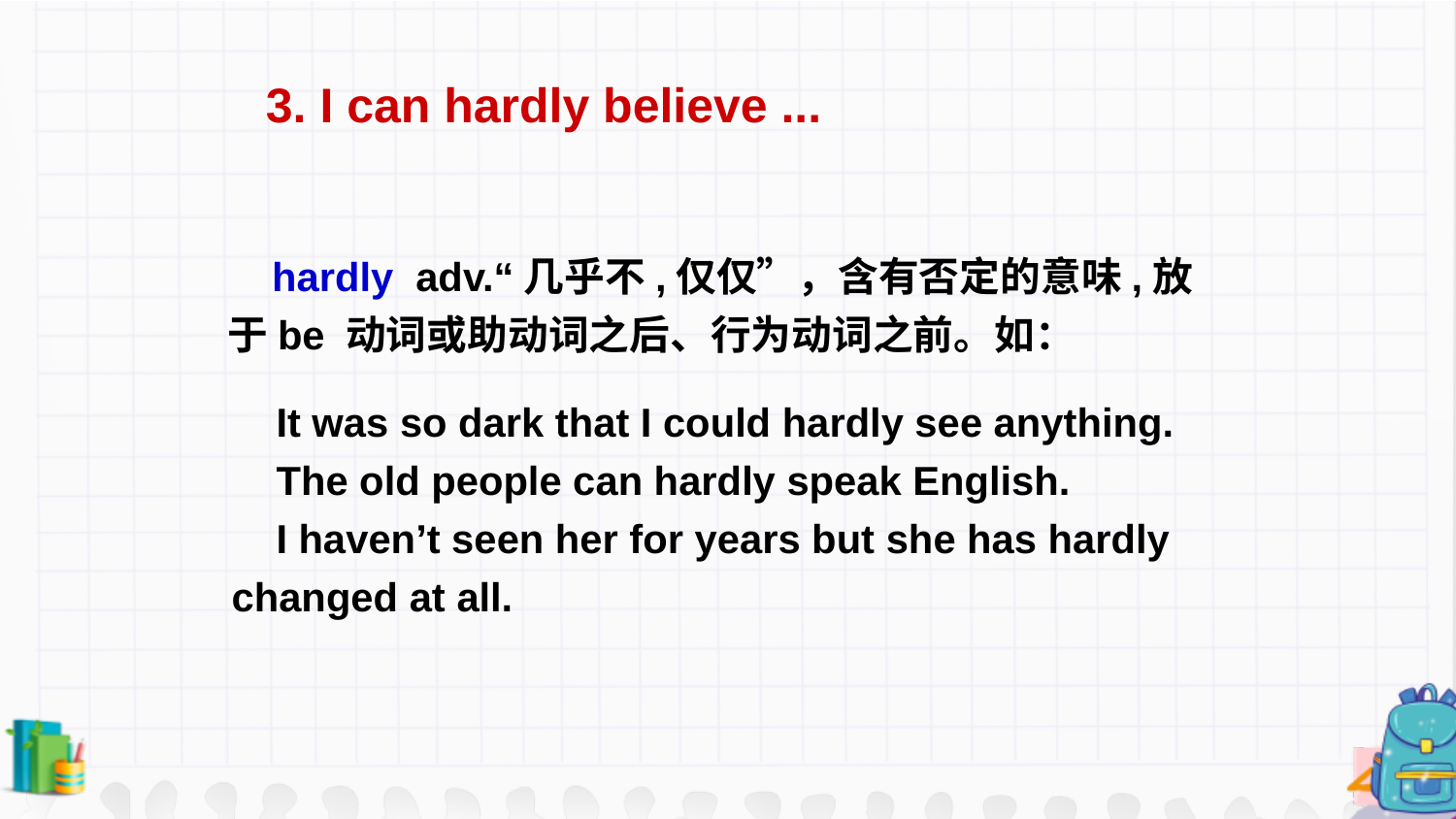

3. I can hardly believe ...
    hardly  adv.“几乎不,仅仅”，含有否定的意味,放于be 动词或助动词之后、行为动词之前。如：
    It was so dark that I could hardly see anything.
    The old people can hardly speak English.
    I haven’t seen her for years but she has hardly changed at all.